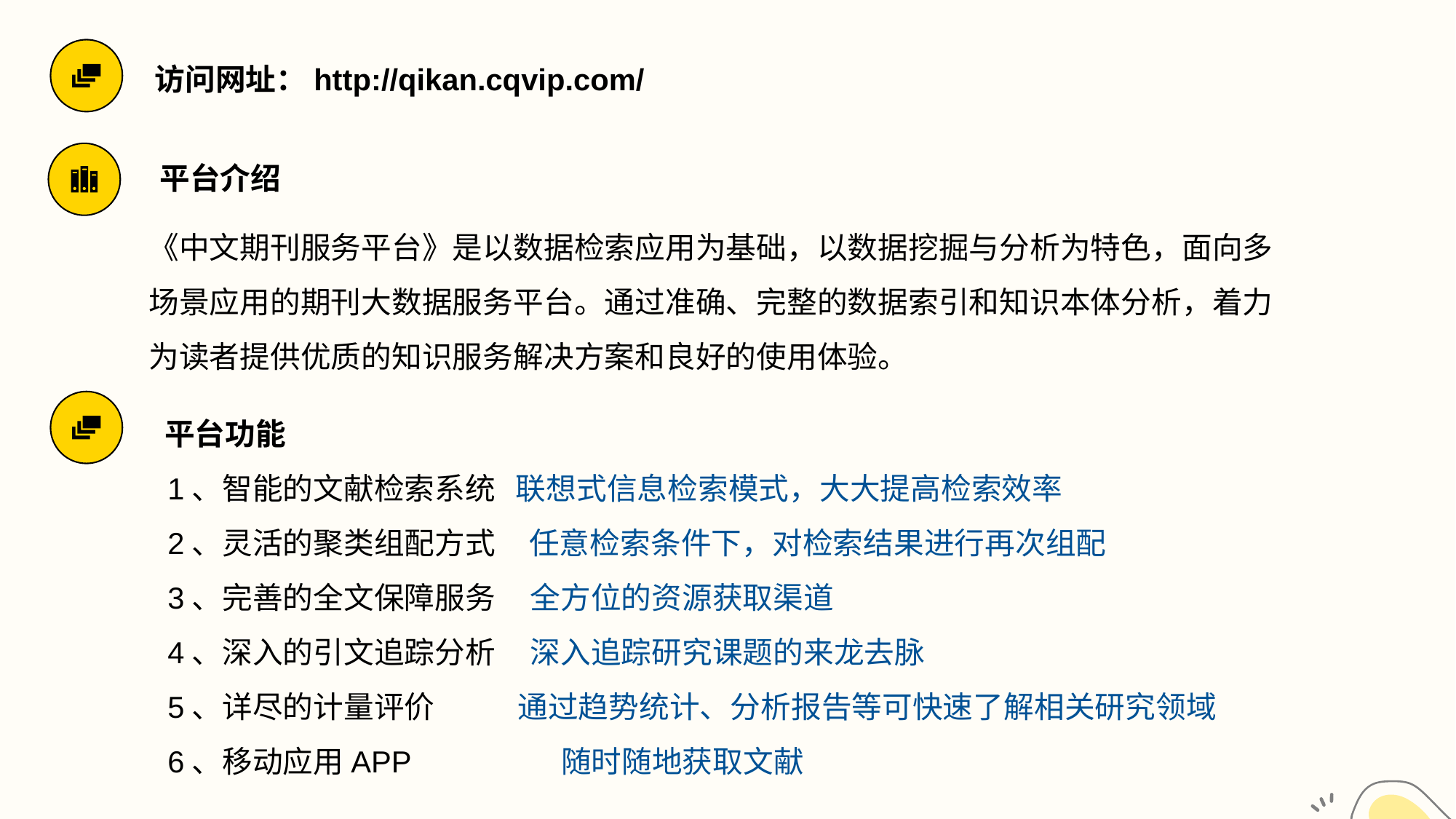

访问网址：http://qikan.cqvip.com/

平台介绍
《中文期刊服务平台》是以数据检索应用为基础，以数据挖掘与分析为特色，面向多场景应用的期刊大数据服务平台。通过准确、完整的数据索引和知识本体分析，着力为读者提供优质的知识服务解决方案和良好的使用体验。

平台功能
1、智能的文献检索系统   联想式信息检索模式，大大提高检索效率
2、灵活的聚类组配方式     任意检索条件下，对检索结果进行再次组配
3、完善的全文保障服务     全方位的资源获取渠道
4、深入的引文追踪分析     深入追踪研究课题的来龙去脉
5、详尽的计量评价            通过趋势统计、分析报告等可快速了解相关研究领域
6、移动应用APP                 随时随地获取文献